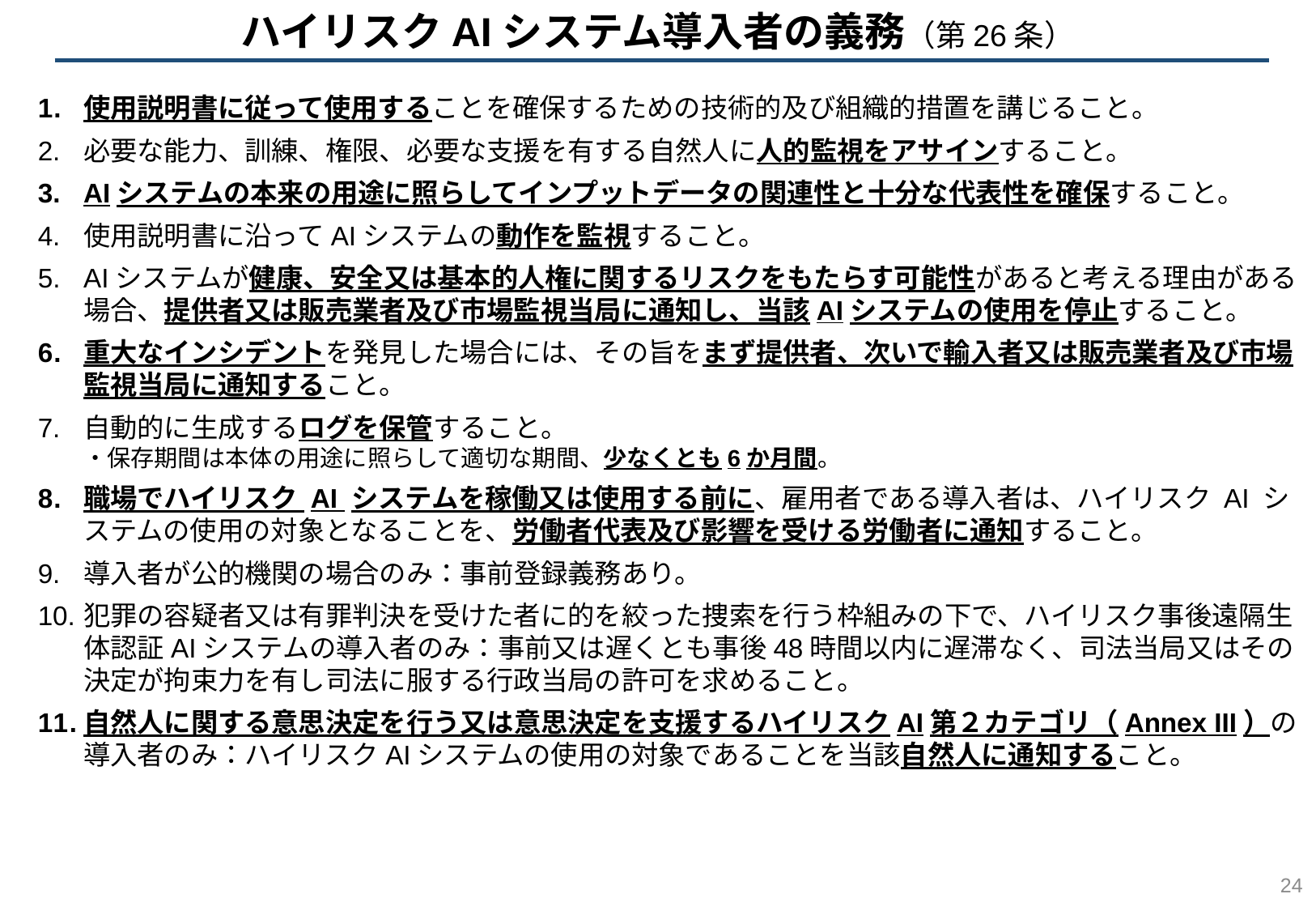

ハイリスクAIシステム導入者の義務（第26条）
使用説明書に従って使用することを確保するための技術的及び組織的措置を講じること。
必要な能力、訓練、権限、必要な支援を有する自然人に人的監視をアサインすること。
AIシステムの本来の用途に照らしてインプットデータの関連性と十分な代表性を確保すること。
使用説明書に沿ってAIシステムの動作を監視すること。
AIシステムが健康、安全又は基本的人権に関するリスクをもたらす可能性があると考える理由がある場合、提供者又は販売業者及び市場監視当局に通知し、当該AIシステムの使用を停止すること。
重大なインシデントを発見した場合には、その旨をまず提供者、次いで輸入者又は販売業者及び市場監視当局に通知すること。
自動的に生成するログを保管すること。
・保存期間は本体の用途に照らして適切な期間、少なくとも6か月間。
職場でハイリスク AI システムを稼働又は使用する前に、雇用者である導入者は、ハイリスク AI システムの使用の対象となることを、労働者代表及び影響を受ける労働者に通知すること。
導入者が公的機関の場合のみ：事前登録義務あり。
犯罪の容疑者又は有罪判決を受けた者に的を絞った捜索を行う枠組みの下で、ハイリスク事後遠隔生体認証AIシステムの導入者のみ：事前又は遅くとも事後48時間以内に遅滞なく、司法当局又はその決定が拘束力を有し司法に服する行政当局の許可を求めること。
自然人に関する意思決定を行う又は意思決定を支援するハイリスクAI第２カテゴリ（Annex III）の導入者のみ：ハイリスクAIシステムの使用の対象であることを当該自然人に通知すること。
24